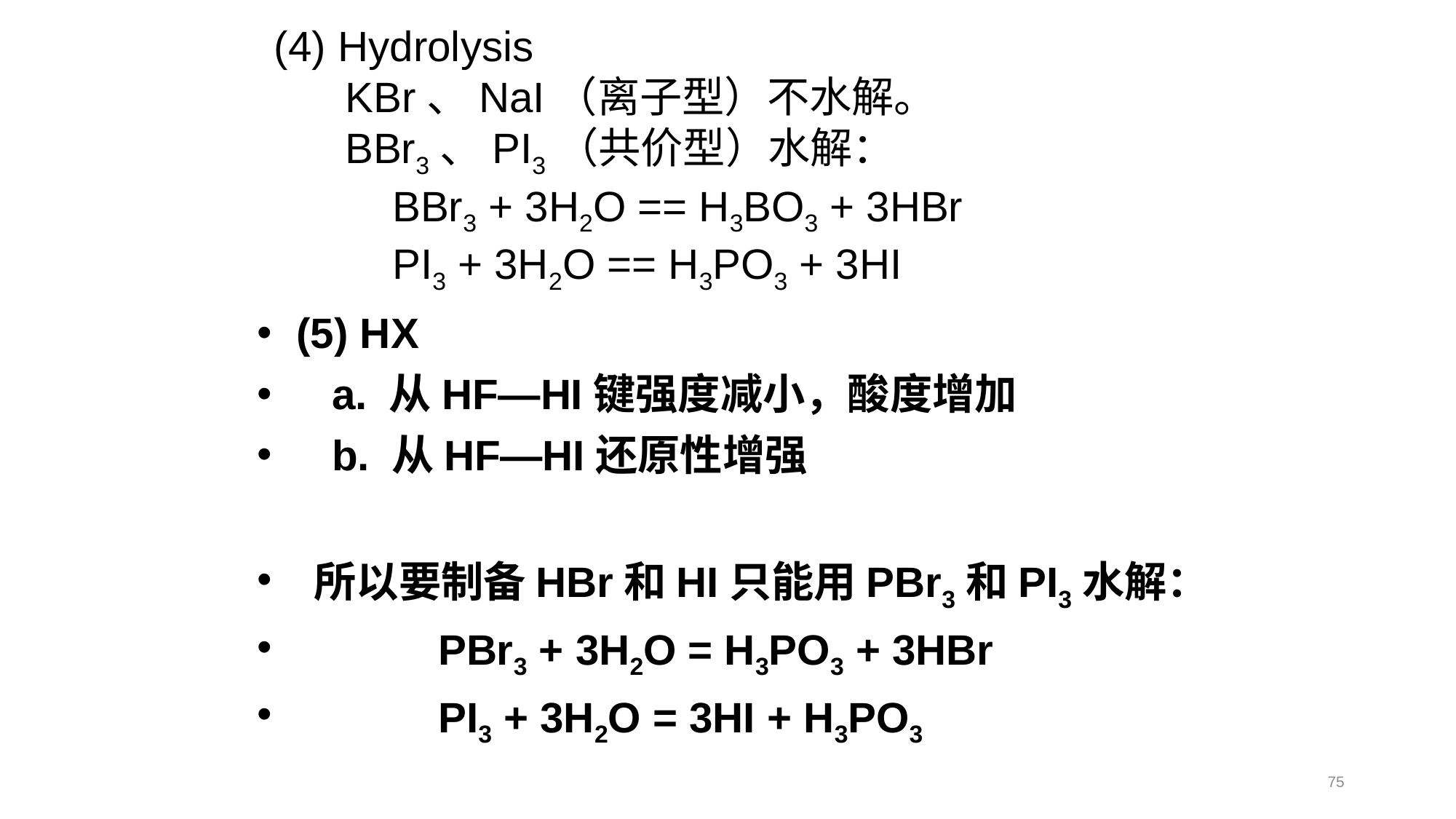

(4) Hydrolysis
       KBr、NaI（离子型）不水解。
      BBr3、PI3（共价型）水解：
          BBr3 + 3H2O == H3BO3 + 3HBr
          PI3 + 3H2O == H3PO3 + 3HI

 (5) HX
    a. 从HF—HI键强度减小，酸度增加
    b. 从HF—HI还原性增强

  所以要制备HBr和HI只能用PBr3和PI3水解：
             PBr3 + 3H2O = H3PO3 + 3HBr
             PI3 + 3H2O = 3HI + H3PO3
75